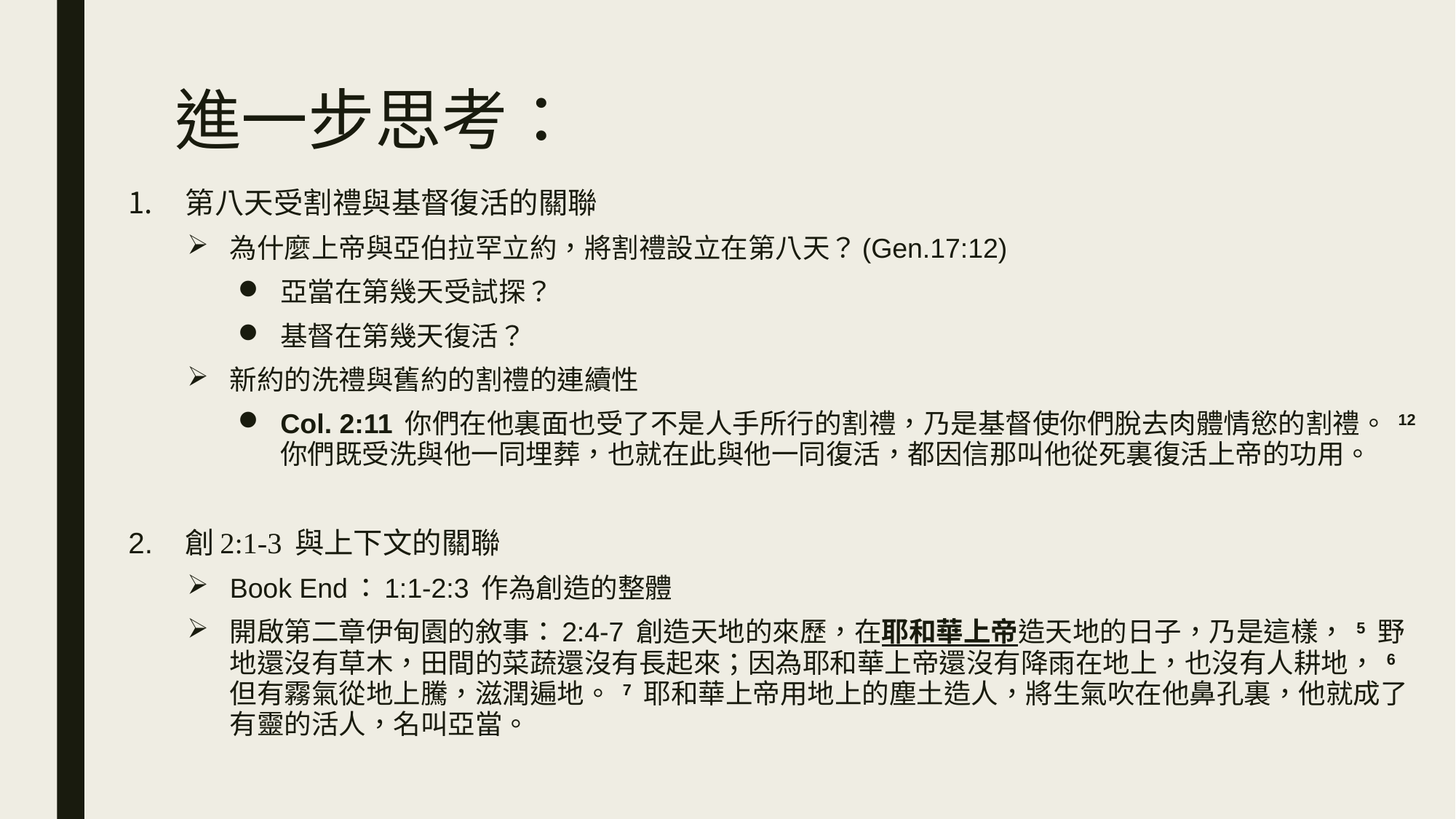

# 進一步思考：
第八天受割禮與基督復活的關聯
為什麼上帝與亞伯拉罕立約，將割禮設立在第八天？(Gen.17:12)
亞當在第幾天受試探？
基督在第幾天復活？
新約的洗禮與舊約的割禮的連續性
Col. 2:11 你們在他裏面也受了不是人手所行的割禮，乃是基督使你們脫去肉體情慾的割禮。 12 你們既受洗與他一同埋葬，也就在此與他一同復活，都因信那叫他從死裏復活上帝的功用。

創2:1-3 與上下文的關聯
Book End：1:1-2:3 作為創造的整體
開啟第二章伊甸園的敘事：2:4-7 創造天地的來歷，在耶和華上帝造天地的日子，乃是這樣， 5 野地還沒有草木，田間的菜蔬還沒有長起來；因為耶和華上帝還沒有降雨在地上，也沒有人耕地， 6 但有霧氣從地上騰，滋潤遍地。 7 耶和華上帝用地上的塵土造人，將生氣吹在他鼻孔裏，他就成了有靈的活人，名叫亞當。